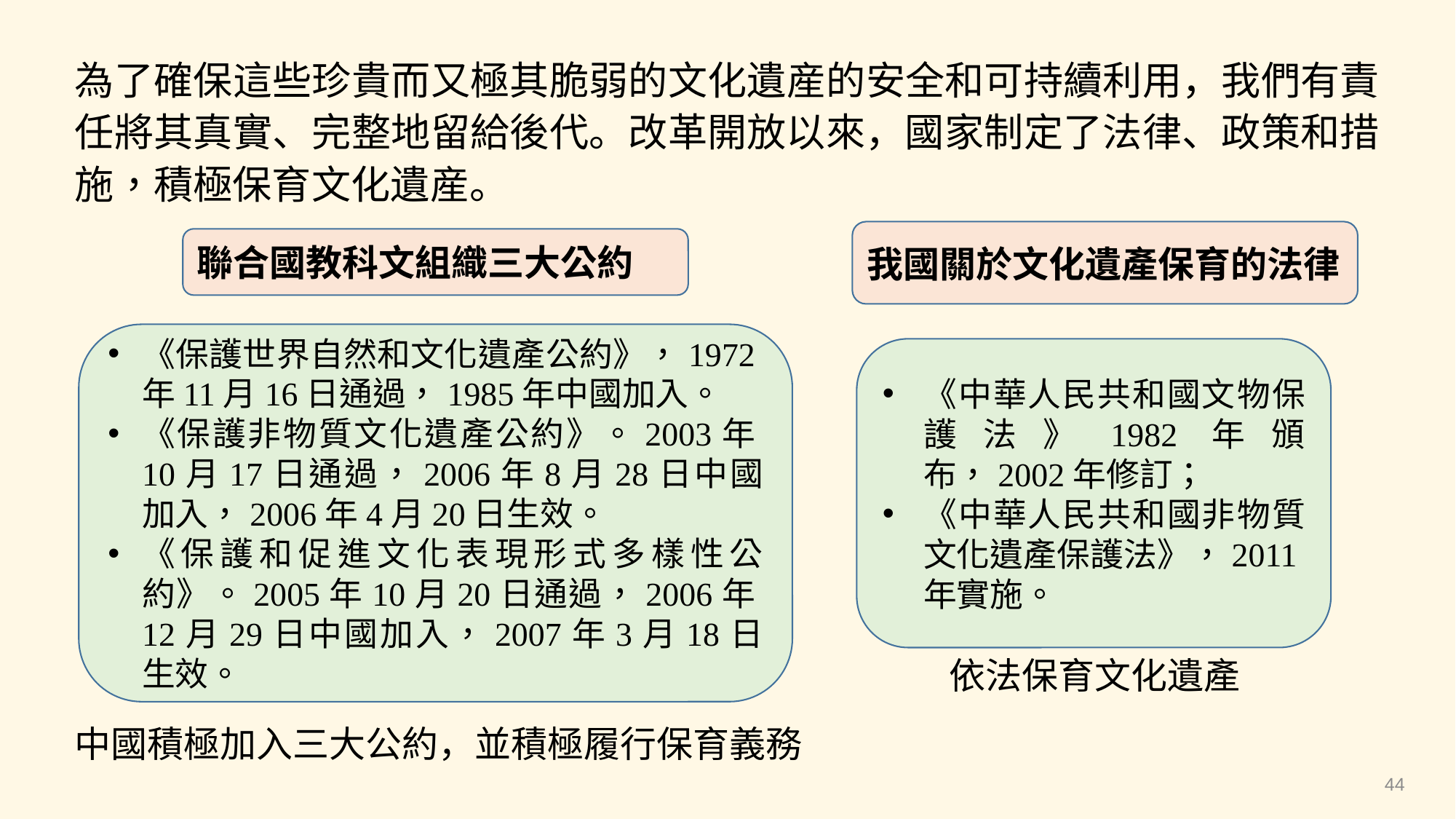

為了確保這些珍貴而又極其脆弱的文化遺産的安全和可持續利用，我們有責任將其真實、完整地留給後代。改革開放以來，國家制定了法律、政策和措施，積極保育文化遺産。

我國關於文化遺產保育的法律

聯合國教科文組織三大公約
《保護世界自然和文化遺產公約》，1972年11月16日通過，1985年中國加入。
《保護非物質文化遺產公約》。2003年10月17日通過，2006年8月28日中國加入，2006年4月20日生效。
《保護和促進文化表現形式多樣性公約》。2005年10月20日通過，2006年12月29日中國加入，2007年3月18日生效。
《中華人民共和國文物保護法》1982年頒布，2002年修訂；
《中華人民共和國非物質文化遺產保護法》，2011年實施。
依法保育文化遺產
中國積極加入三大公約，並積極履行保育義務